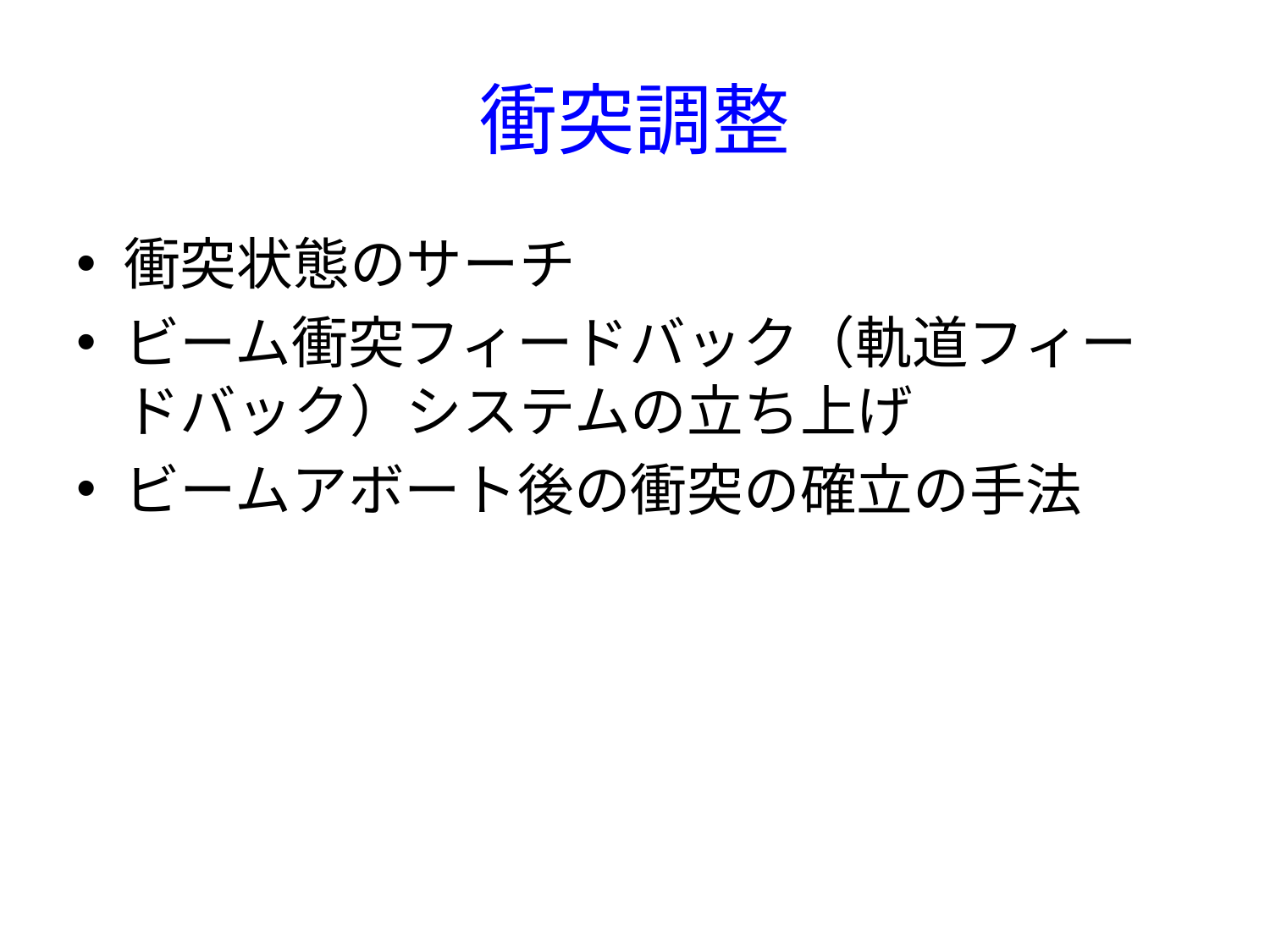

# 衝突調整
衝突状態のサーチ
ビーム衝突フィードバック（軌道フィードバック）システムの立ち上げ
ビームアボート後の衝突の確立の手法